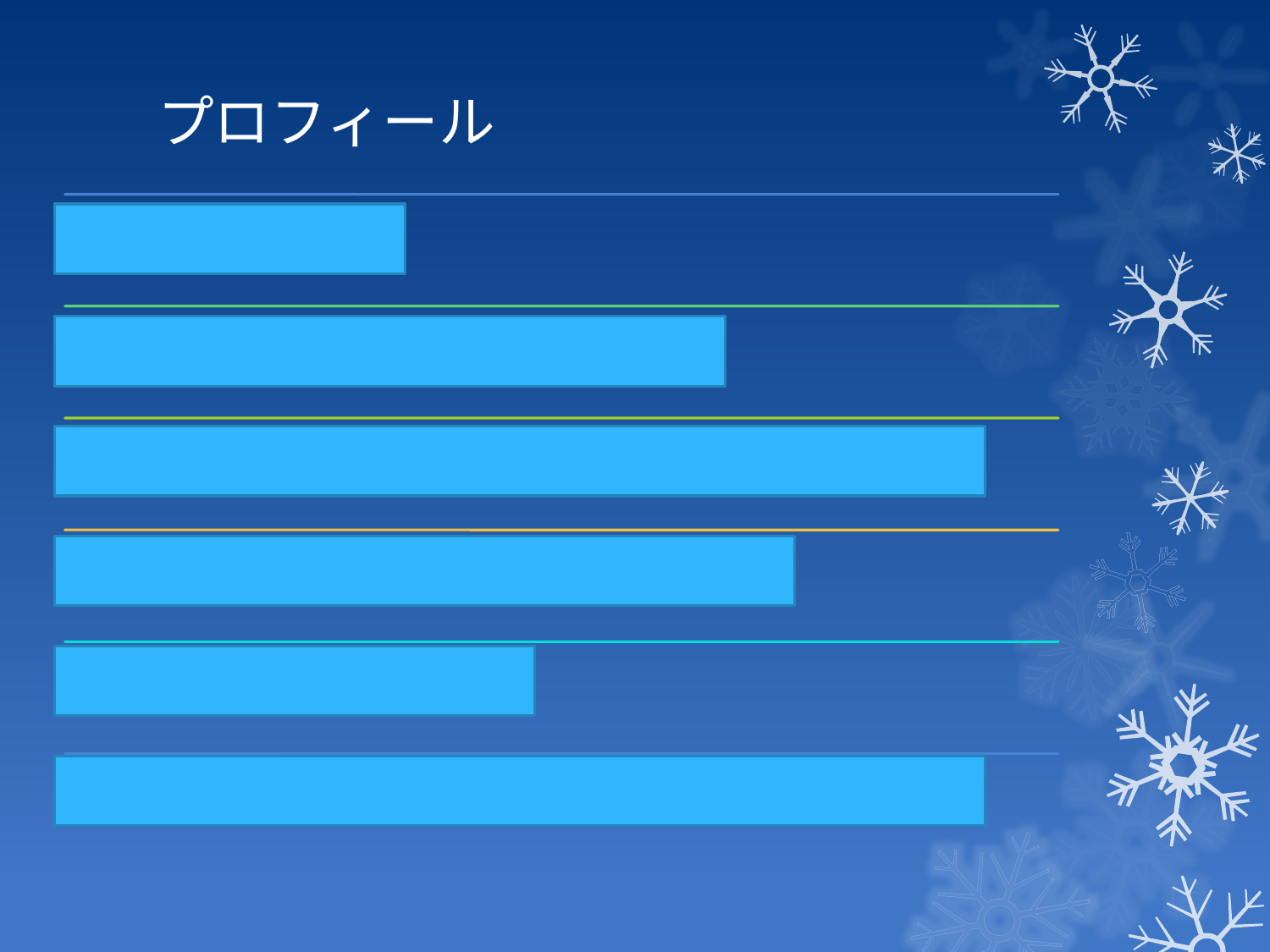

# プロフィール
1992年　生まれ
誕生日　（5月3日）　血液型　（Ｂ）
趣味：運動・将棋・ビデオゲーム（FF・アクション系）
性格：天然・ネガティブ・ビビり・中二病
～１度やってみたいこと～
全国・世界に旅に出ること。（ノ∀`）アチャー